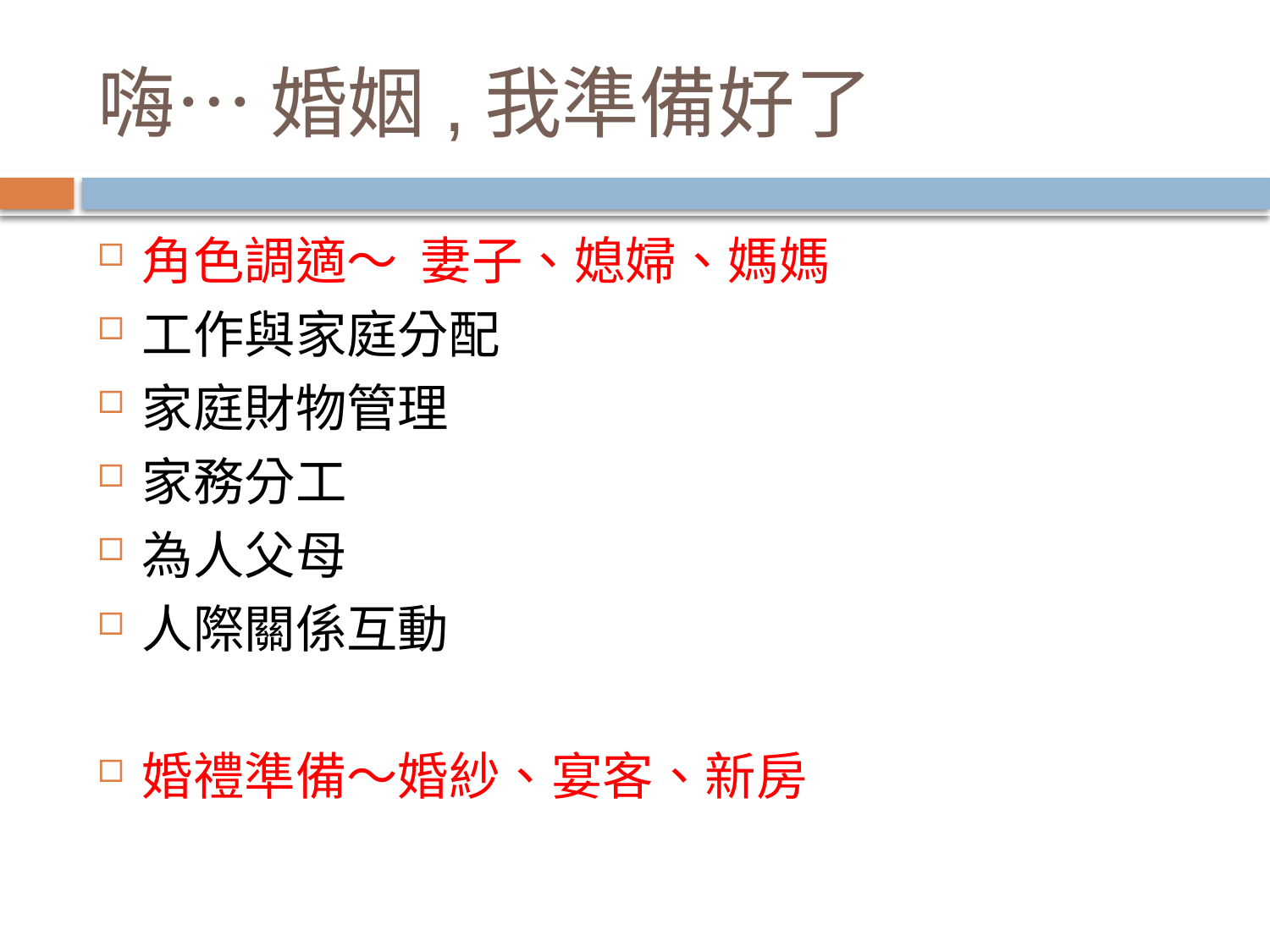

# 嗨… 婚姻,我準備好了
角色調適～  妻子、媳婦、媽媽
工作與家庭分配
家庭財物管理
家務分工
為人父母
人際關係互動

婚禮準備～婚紗、宴客、新房